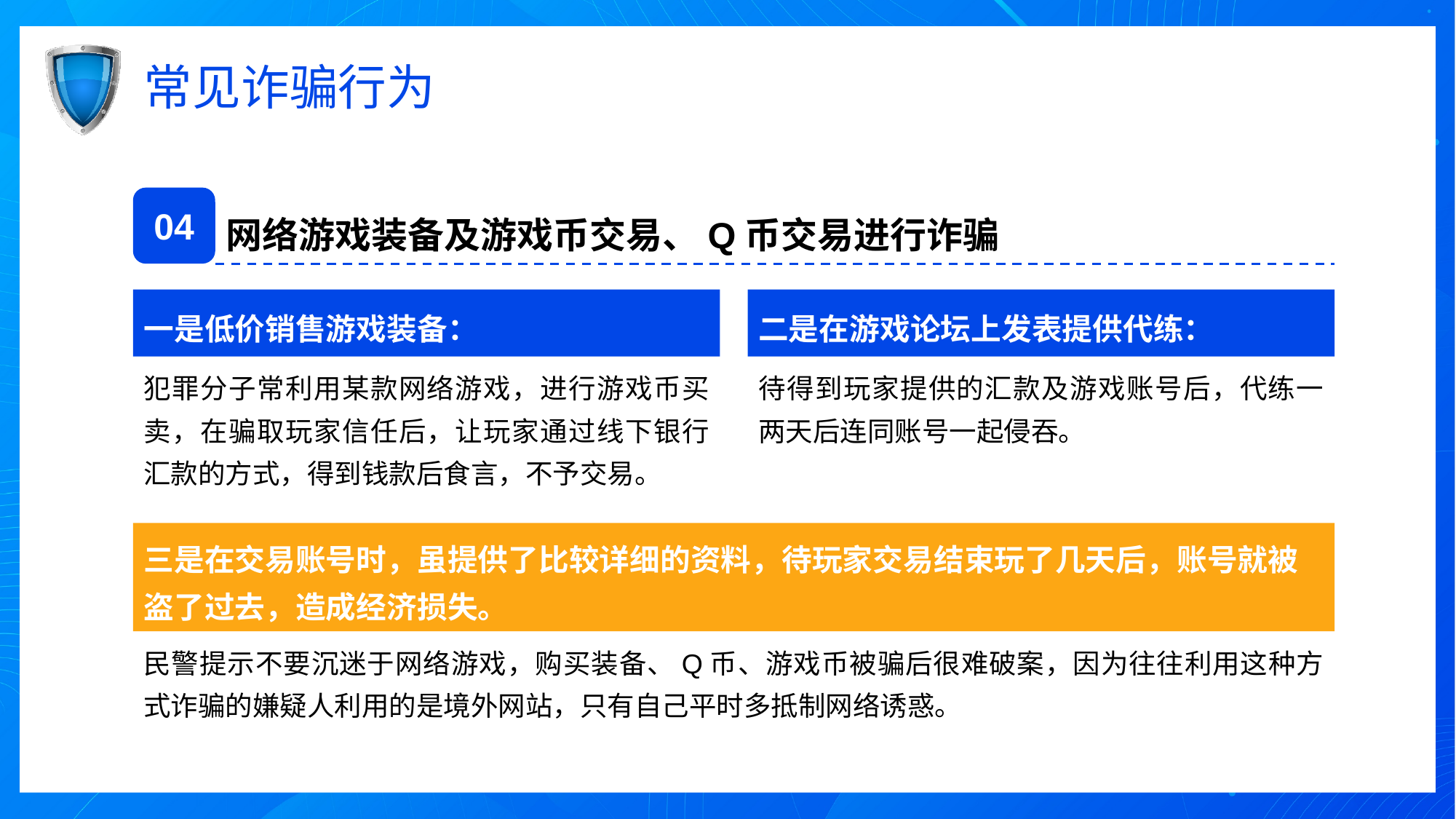

# 常见诈骗行为
04
网络游戏装备及游戏币交易、Q币交易进行诈骗
一是低价销售游戏装备：
犯罪分子常利用某款网络游戏，进行游戏币买卖，在骗取玩家信任后，让玩家通过线下银行汇款的方式，得到钱款后食言，不予交易。
二是在游戏论坛上发表提供代练：
待得到玩家提供的汇款及游戏账号后，代练一两天后连同账号一起侵吞。

三是在交易账号时，虽提供了比较详细的资料，待玩家交易结束玩了几天后，账号就被盗了过去，造成经济损失。
民警提示不要沉迷于网络游戏，购买装备、Q币、游戏币被骗后很难破案，因为往往利用这种方式诈骗的嫌疑人利用的是境外网站，只有自己平时多抵制网络诱惑。